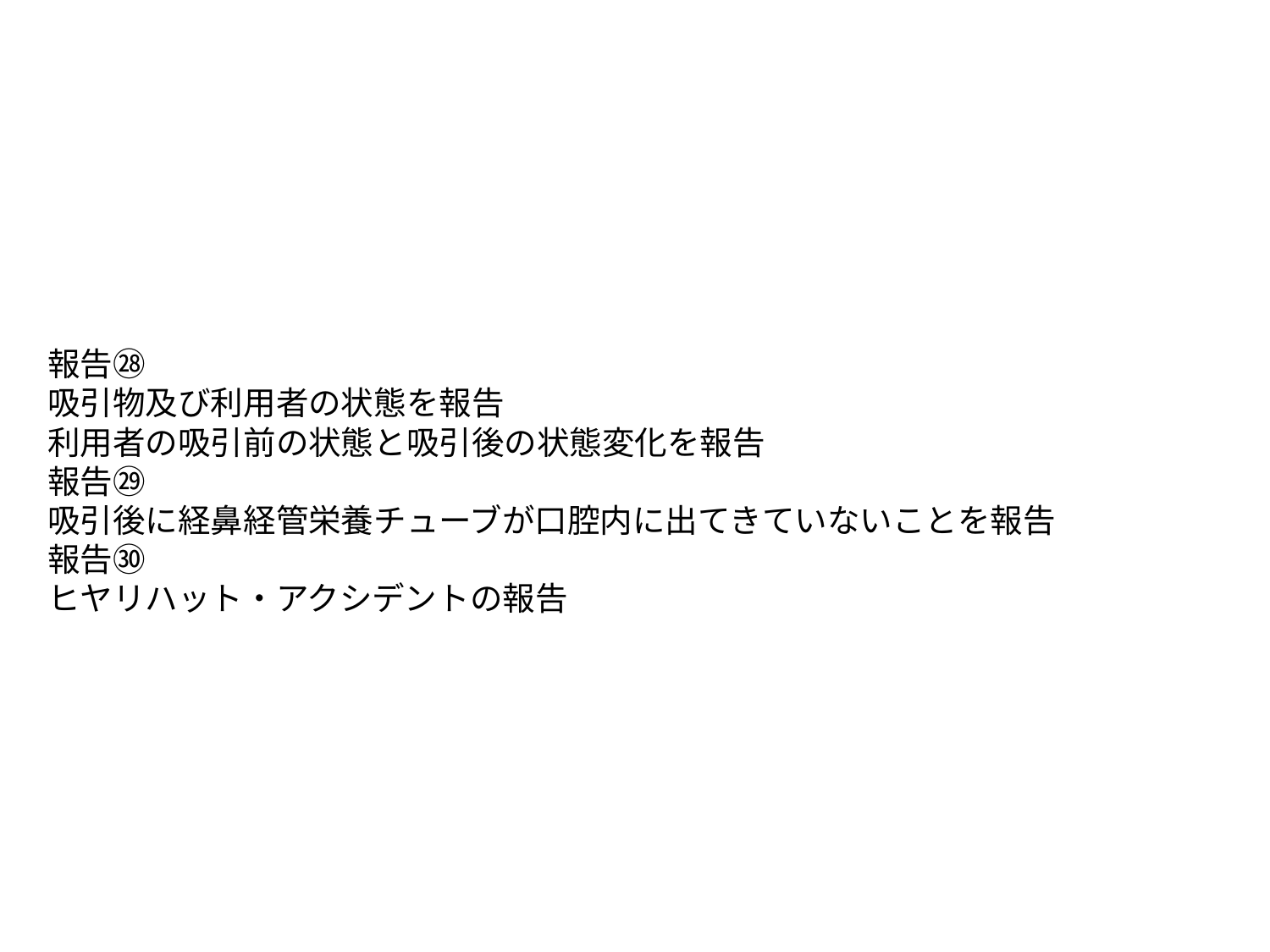

# 報告㉘ 吸引物及び利用者の状態を報告 利用者の吸引前の状態と吸引後の状態変化を報告 報告㉙ 吸引後に経鼻経管栄養チューブが口腔内に出てきていないことを報告 報告㉚ ヒヤリハット・アクシデントの報告